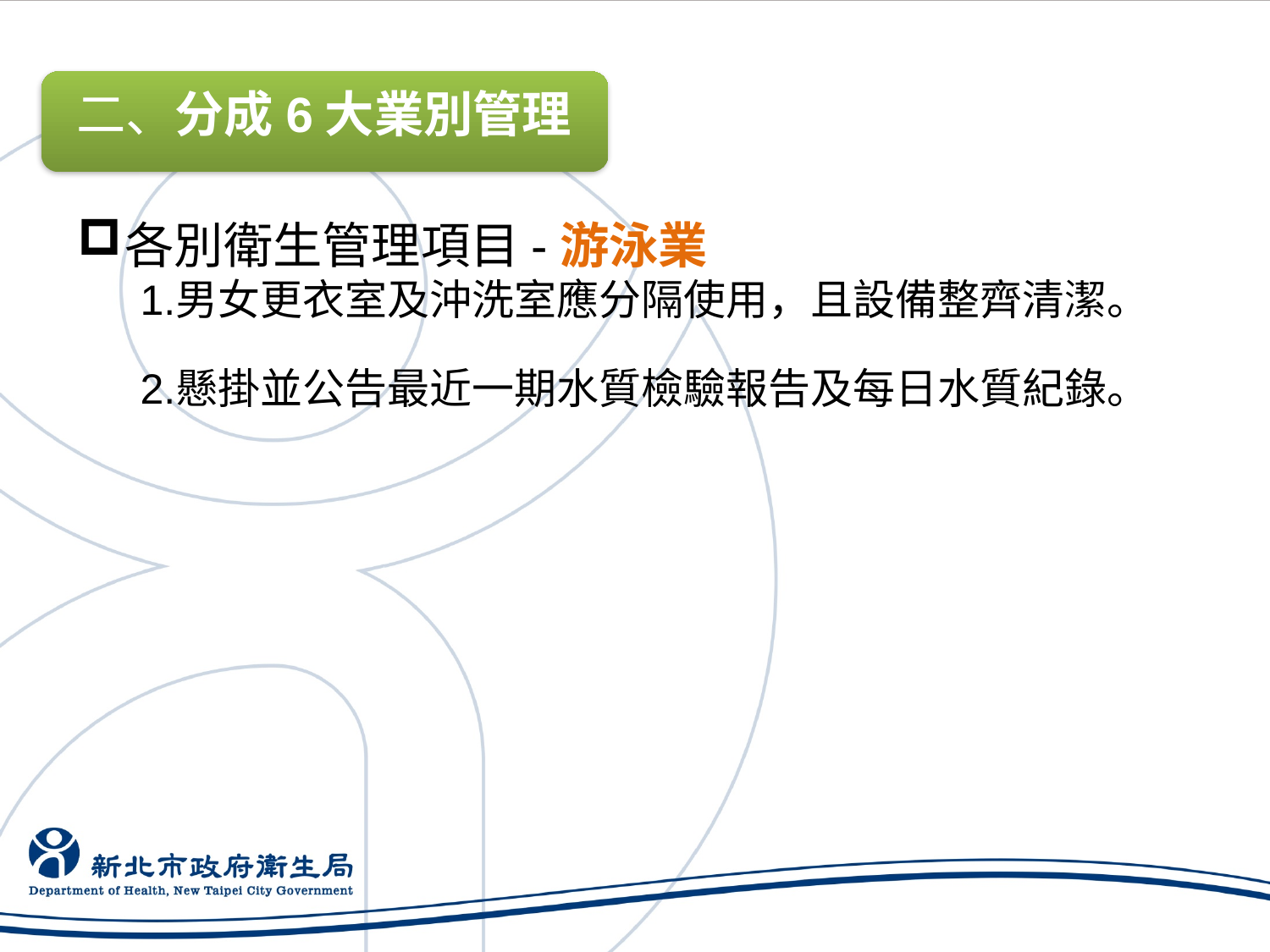

二、分成6大業別管理
各別衛生管理項目-游泳業
男女更衣室及沖洗室應分隔使用，且設備整齊清潔。

懸掛並公告最近一期水質檢驗報告及每日水質紀錄。